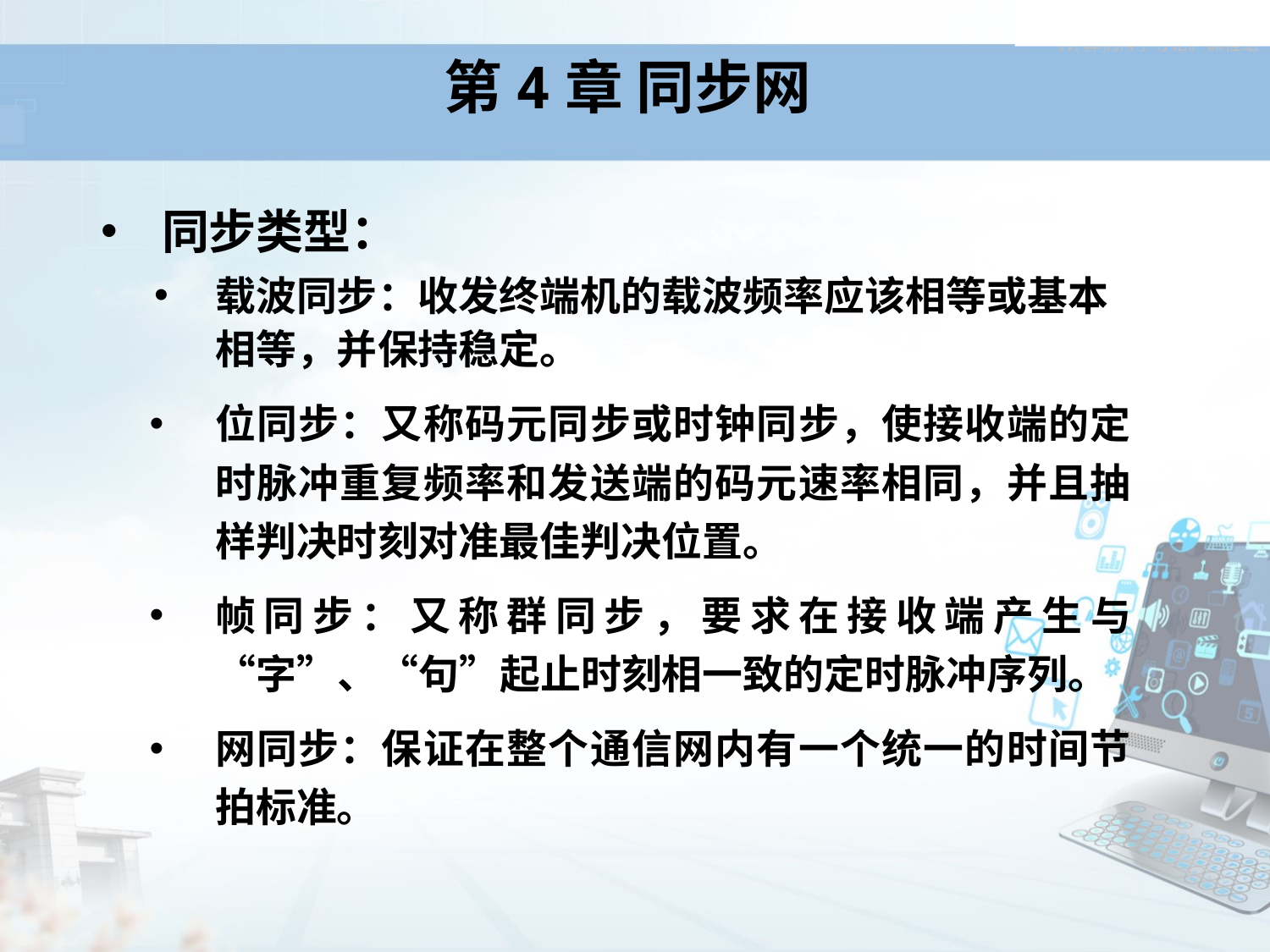

# 第4章 同步网
同步类型：
载波同步：收发终端机的载波频率应该相等或基本相等，并保持稳定。
位同步：又称码元同步或时钟同步，使接收端的定时脉冲重复频率和发送端的码元速率相同，并且抽样判决时刻对准最佳判决位置。
帧同步：又称群同步，要求在接收端产生与“字”、“句”起止时刻相一致的定时脉冲序列。
网同步：保证在整个通信网内有一个统一的时间节拍标准。